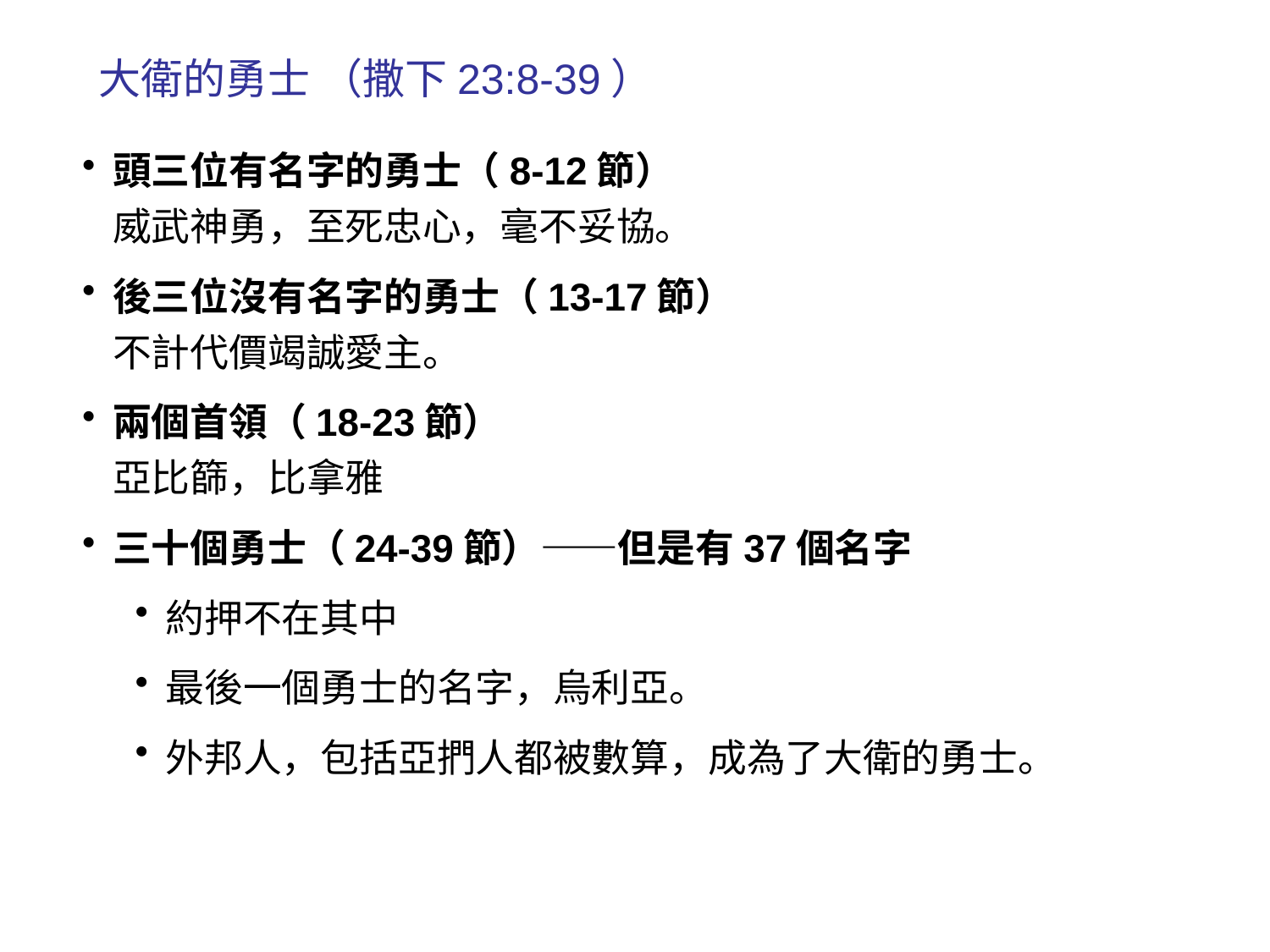

大衛的勇士 （撒下23:8-39）
頭三位有名字的勇士（8-12節）
威武神勇，至死忠心，毫不妥協。
後三位沒有名字的勇士（13-17節）
不計代價竭誠愛主。
兩個首領（18-23節）
亞比篩，比拿雅
三十個勇士（24-39節）——但是有37個名字
約押不在其中
最後一個勇士的名字，烏利亞。
外邦人，包括亞捫人都被數算，成為了大衛的勇士。